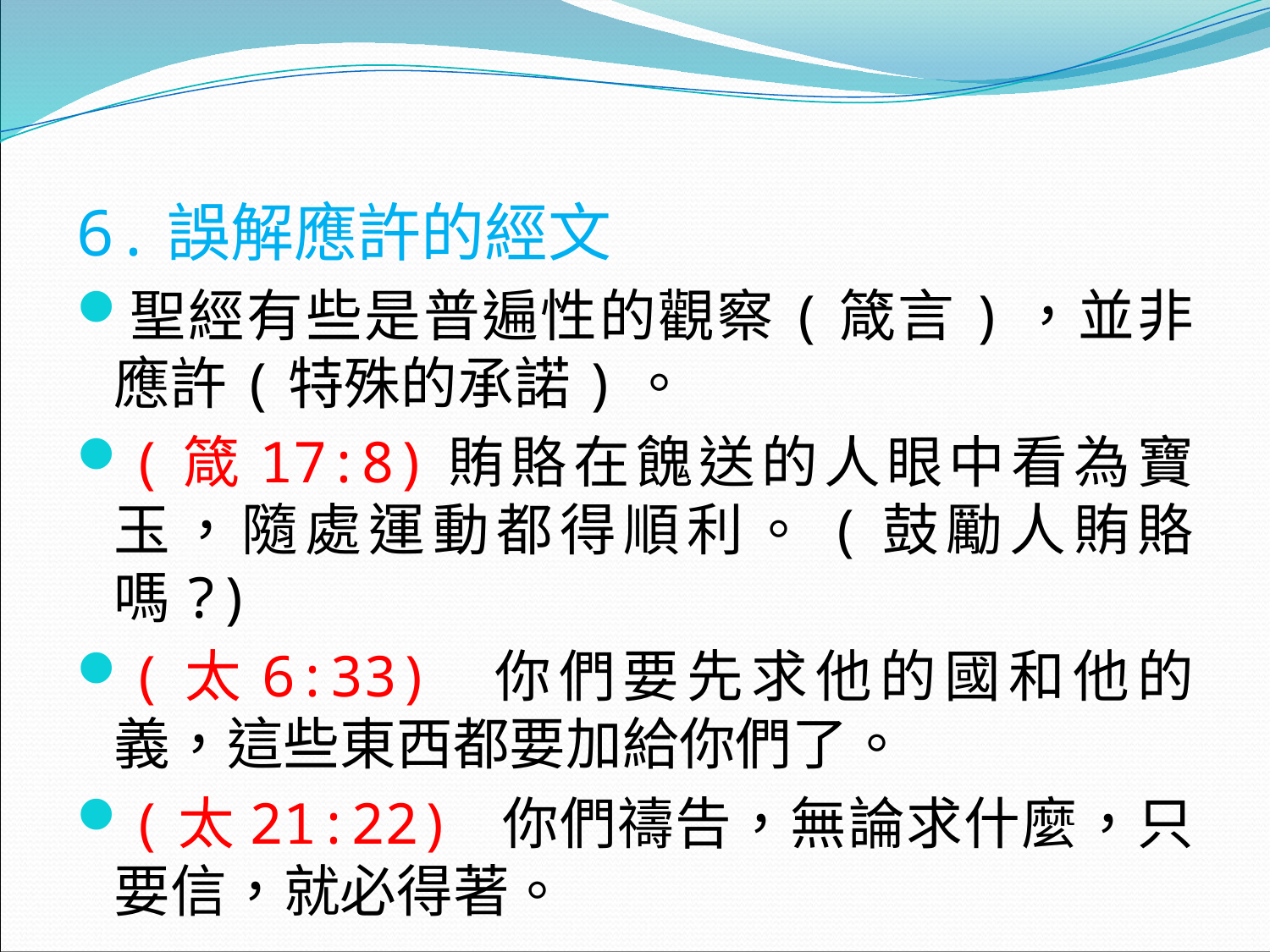

6.誤解應許的經文
聖經有些是普遍性的觀察(箴言)，並非應許(特殊的承諾)。
(箴17:8)賄賂在餽送的人眼中看為寶玉，隨處運動都得順利。(鼓勵人賄賂嗎?)
(太6:33) 你們要先求他的國和他的義，這些東西都要加給你們了。
(太21:22) 你們禱告，無論求什麼，只要信，就必得著。